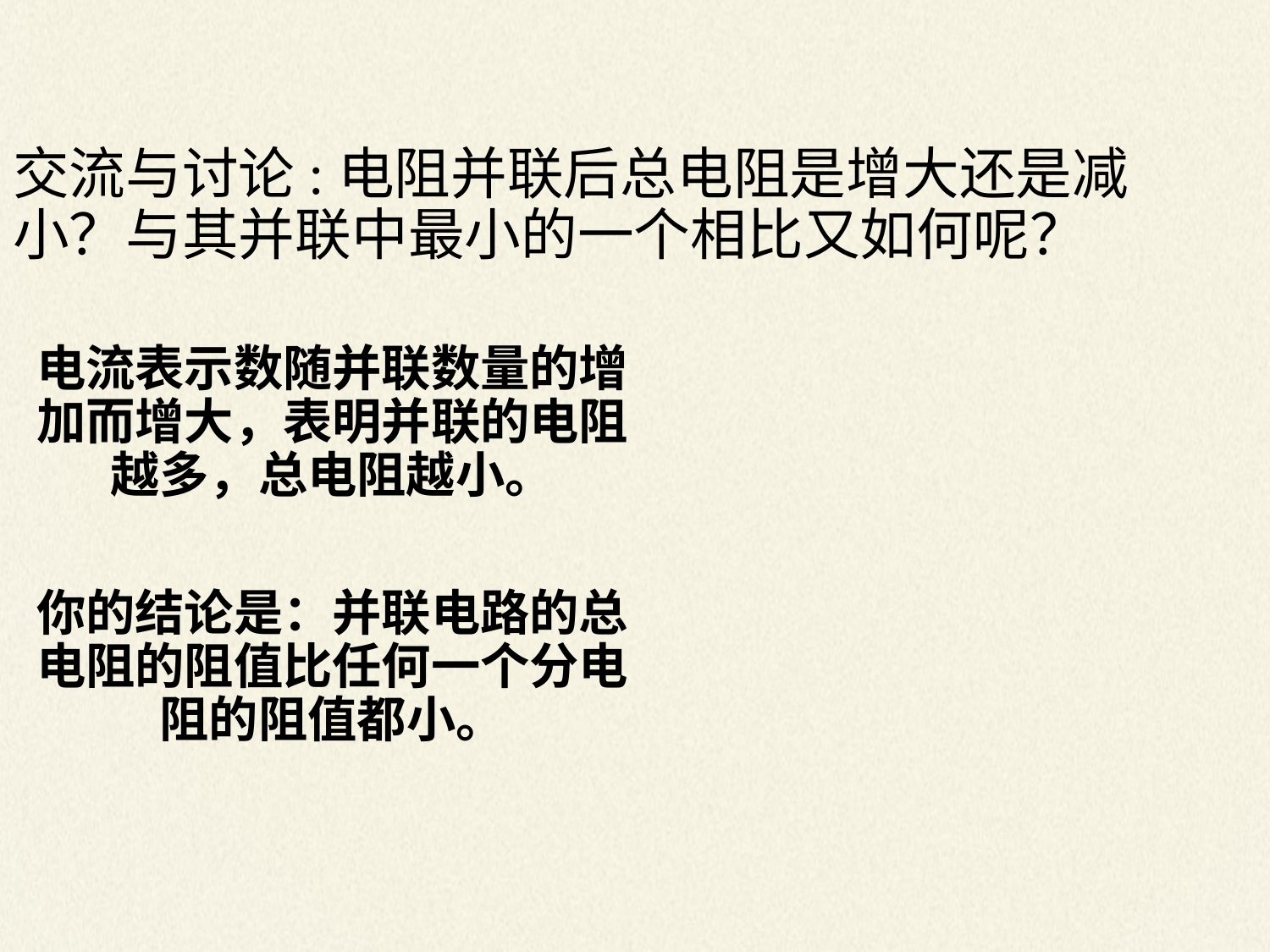

交流与讨论:电阻并联后总电阻是增大还是减小？与其并联中最小的一个相比又如何呢？
电流表示数随并联数量的增加而增大，表明并联的电阻越多，总电阻越小。

你的结论是：并联电路的总电阻的阻值比任何一个分电阻的阻值都小。